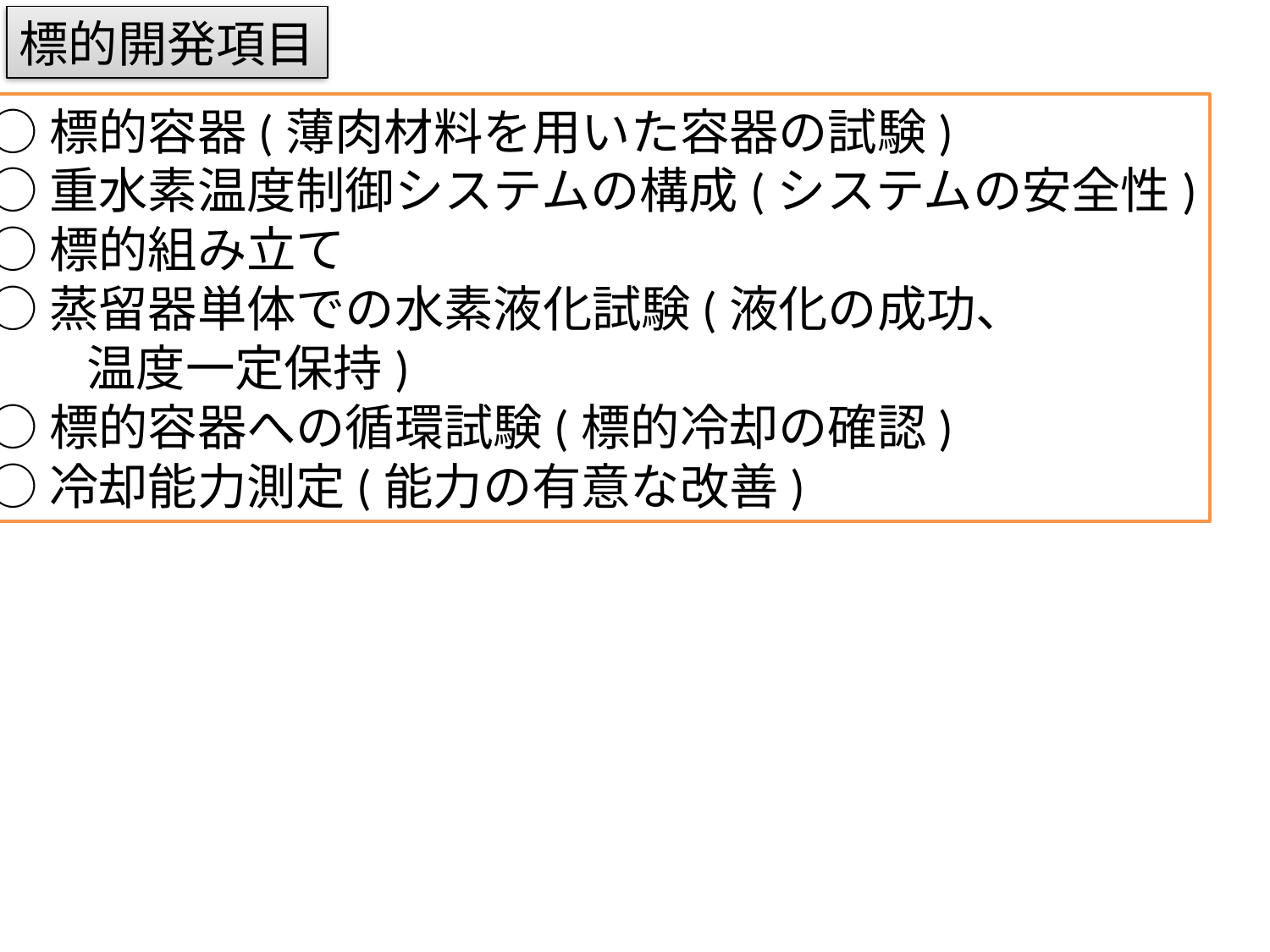

標的開発項目
○標的容器(薄肉材料を用いた容器の試験)
○重水素温度制御システムの構成(システムの安全性)
○標的組み立て
○蒸留器単体での水素液化試験(液化の成功、
　　温度一定保持)
○標的容器への循環試験(標的冷却の確認)
○冷却能力測定(能力の有意な改善)